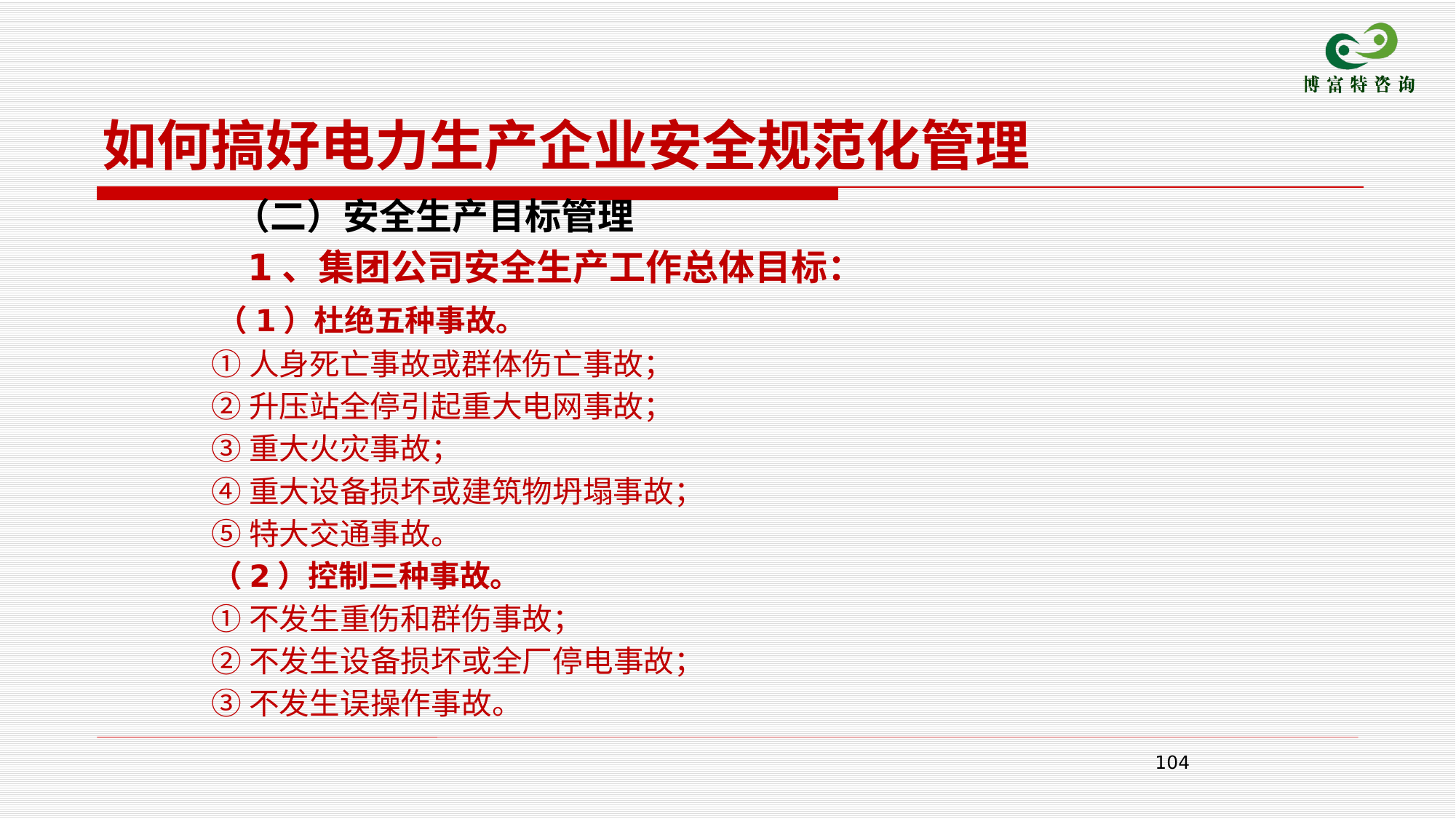

如何搞好电力生产企业安全规范化管理
     （二）安全生产目标管理
     1、集团公司安全生产工作总体目标：
   （1）杜绝五种事故。
    ①人身死亡事故或群体伤亡事故；
    ②升压站全停引起重大电网事故；
    ③重大火灾事故；
    ④重大设备损坏或建筑物坍塌事故；
    ⑤特大交通事故。
   （2）控制三种事故。
    ①不发生重伤和群伤事故；
    ②不发生设备损坏或全厂停电事故；
    ③不发生误操作事故。

104